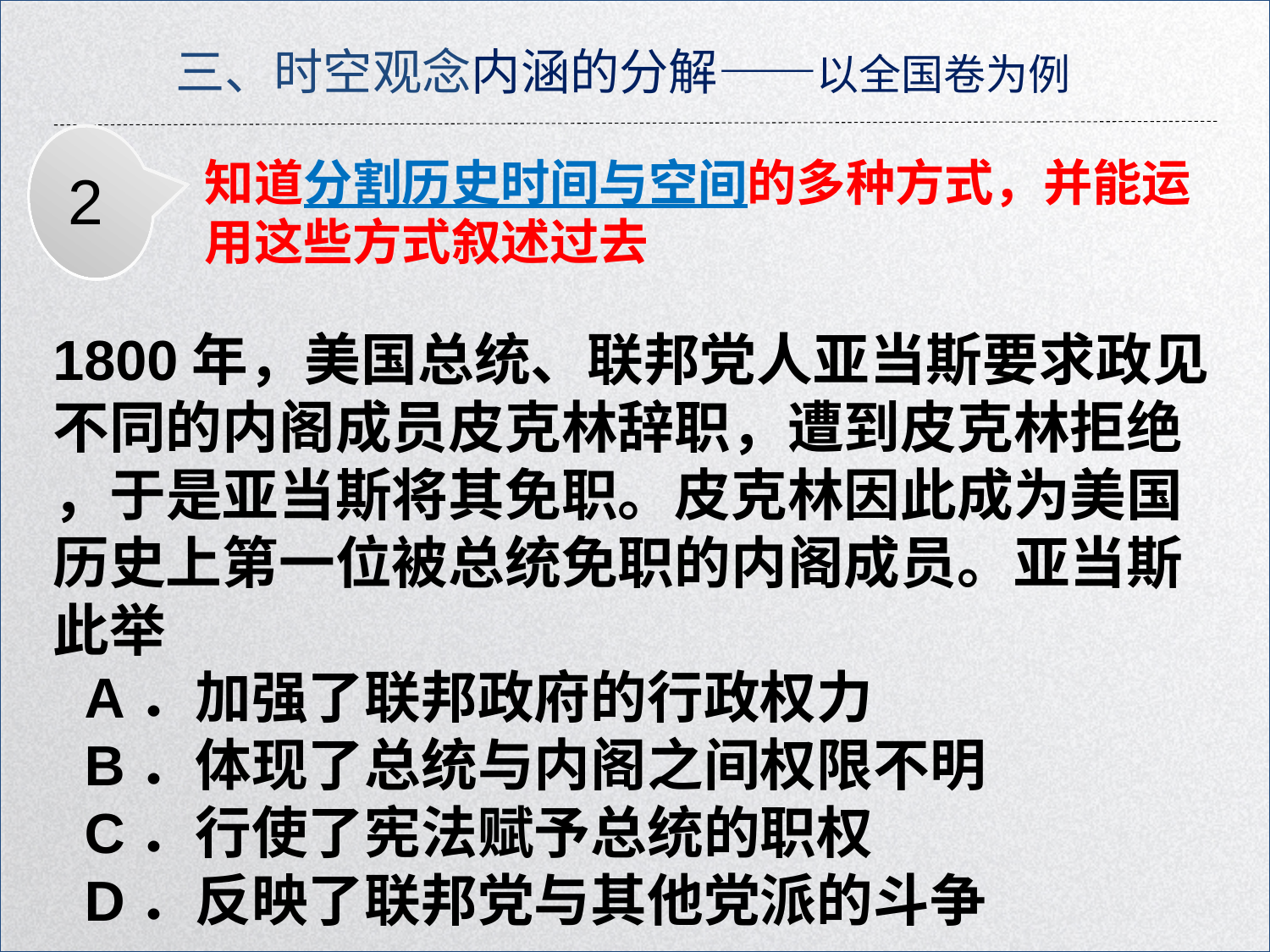

三、时空观念内涵的分解——以全国卷为例

知道分割历史时间与空间的多种方式，并能运用这些方式叙述过去
2
1800年，美国总统、联邦党人亚当斯要求政见
不同的内阁成员皮克林辞职，遭到皮克林拒绝
，于是亚当斯将其免职。皮克林因此成为美国
历史上第一位被总统免职的内阁成员。亚当斯
此举
  A．加强了联邦政府的行政权力
  B．体现了总统与内阁之间权限不明
  C．行使了宪法赋予总统的职权
  D．反映了联邦党与其他党派的斗争